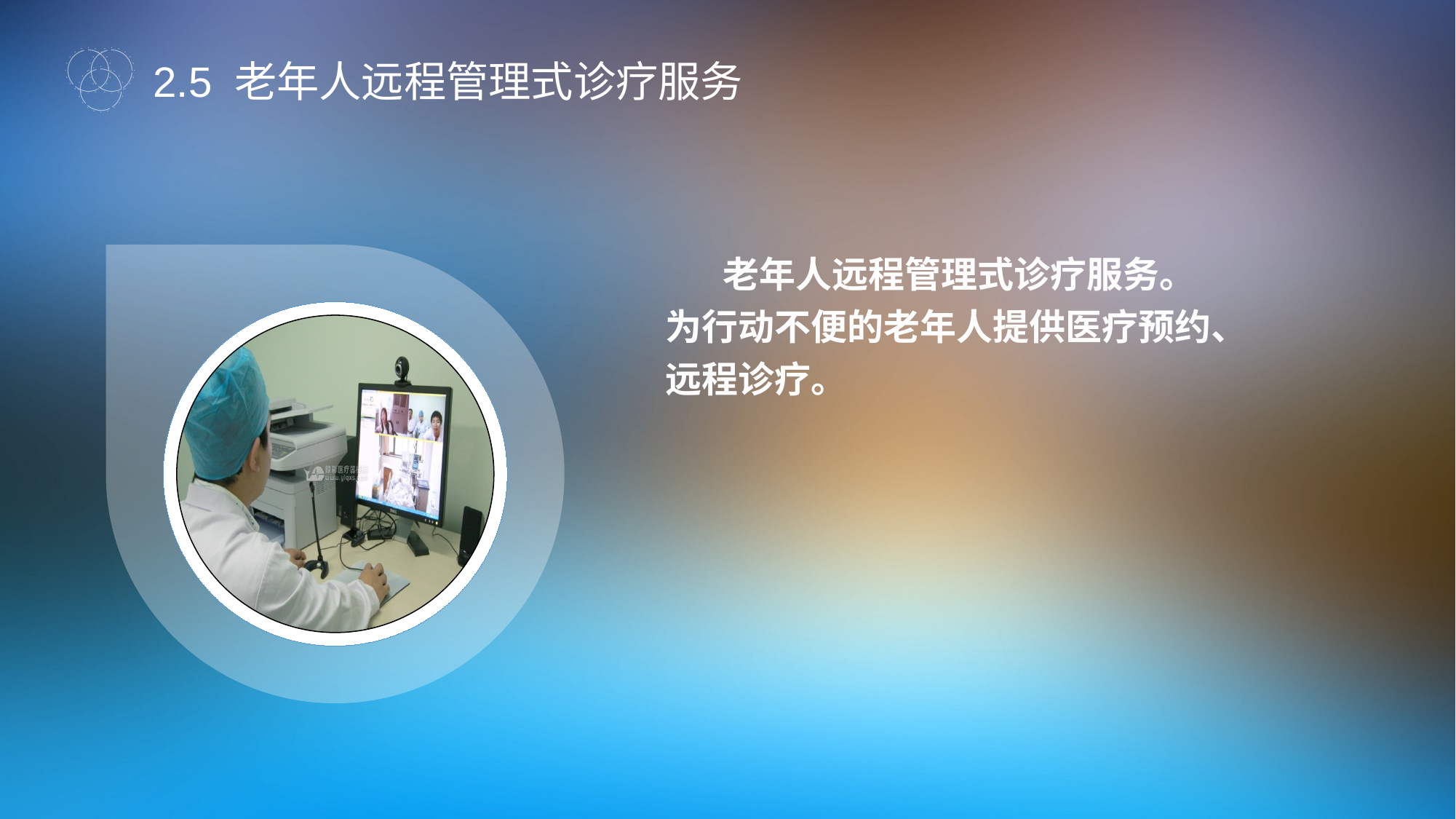

2.5 老年人远程管理式诊疗服务
        老年人远程管理式诊疗服务。为行动不便的老年人提供医疗预约、远程诊疗。